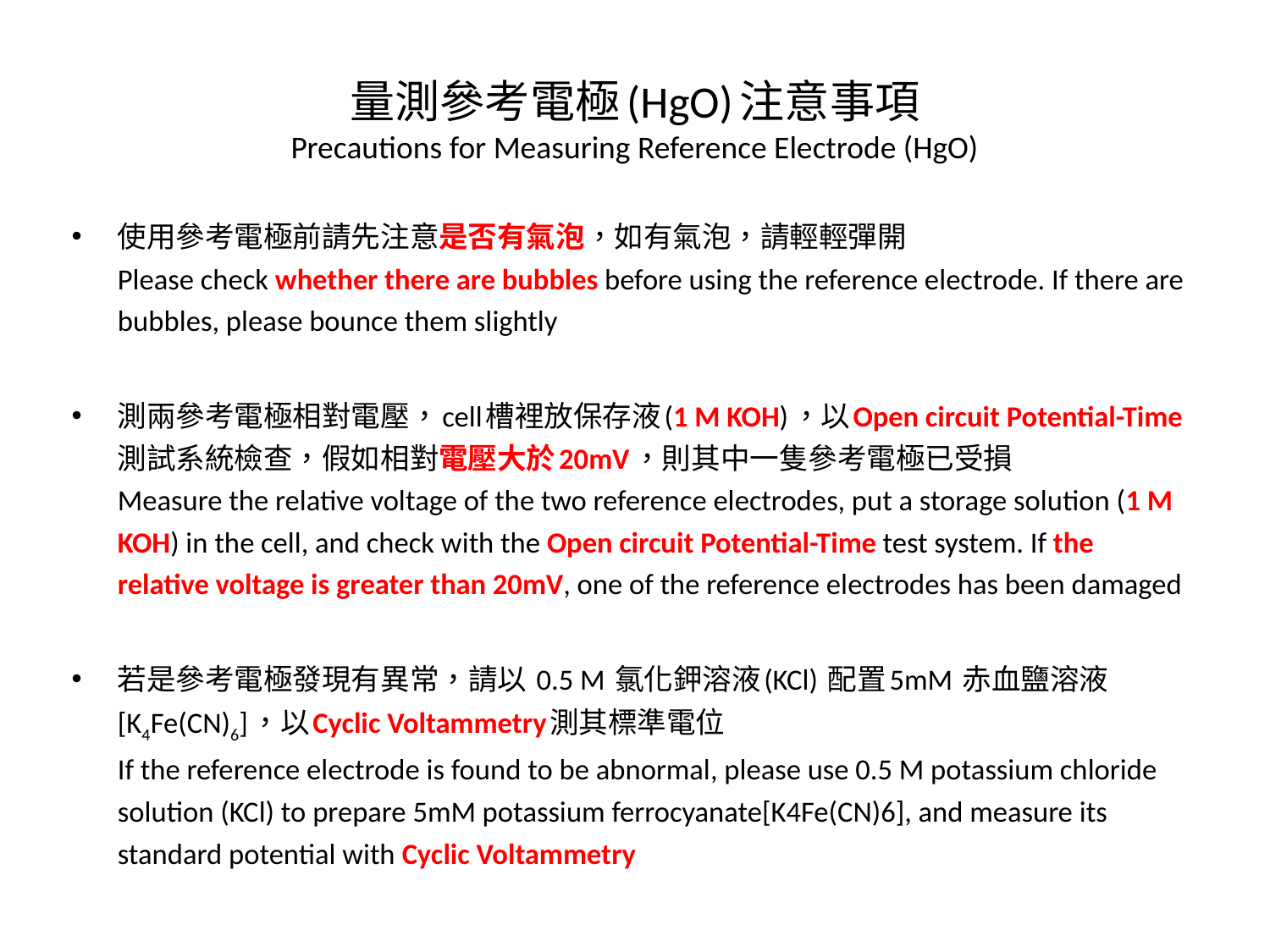

# 量測參考電極(HgO)注意事項 Precautions for Measuring Reference Electrode (HgO)

使用參考電極前請先注意是否有氣泡，如有氣泡，請輕輕彈開
Please check whether there are bubbles before using the reference electrode. If there are bubbles, please bounce them slightly

測兩參考電極相對電壓，cell槽裡放保存液(1 M KOH)，以Open circuit Potential-Time測試系統檢查，假如相對電壓大於20mV，則其中一隻參考電極已受損
Measure the relative voltage of the two reference electrodes, put a storage solution (1 M KOH) in the cell, and check with the Open circuit Potential-Time test system. If the relative voltage is greater than 20mV, one of the reference electrodes has been damaged

若是參考電極發現有異常，請以 0.5 M 氯化鉀溶液(KCl) 配置5mM 赤血鹽溶液 [K4Fe(CN)6]，以Cyclic Voltammetry測其標準電位
If the reference electrode is found to be abnormal, please use 0.5 M potassium chloride solution (KCl) to prepare 5mM potassium ferrocyanate[K4Fe(CN)6], and measure its standard potential with Cyclic Voltammetry